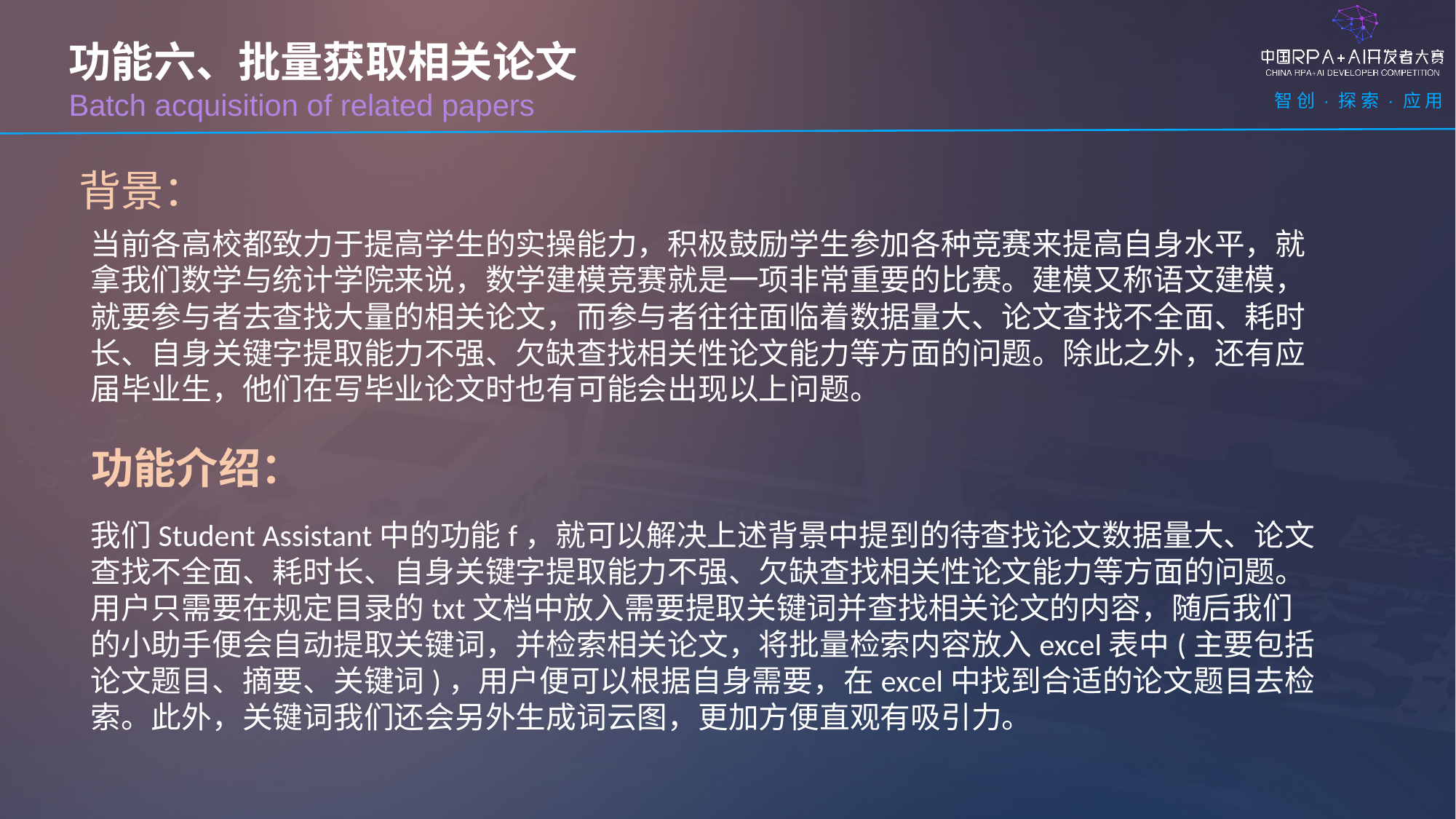

功能六、批量获取相关论文
Batch acquisition of related papers
背景：

当前各高校都致力于提高学生的实操能力，积极鼓励学生参加各种竞赛来提高自身水平，就拿我们数学与统计学院来说，数学建模竞赛就是一项非常重要的比赛。建模又称语文建模，就要参与者去查找大量的相关论文，而参与者往往面临着数据量大、论文查找不全面、耗时长、自身关键字提取能力不强、欠缺查找相关性论文能力等方面的问题。除此之外，还有应届毕业生，他们在写毕业论文时也有可能会出现以上问题。
功能介绍：
我们Student Assistant中的功能f，就可以解决上述背景中提到的待查找论文数据量大、论文查找不全面、耗时长、自身关键字提取能力不强、欠缺查找相关性论文能力等方面的问题。用户只需要在规定目录的txt文档中放入需要提取关键词并查找相关论文的内容，随后我们的小助手便会自动提取关键词，并检索相关论文，将批量检索内容放入excel表中(主要包括论文题目、摘要、关键词)，用户便可以根据自身需要，在excel中找到合适的论文题目去检索。此外，关键词我们还会另外生成词云图，更加方便直观有吸引力。